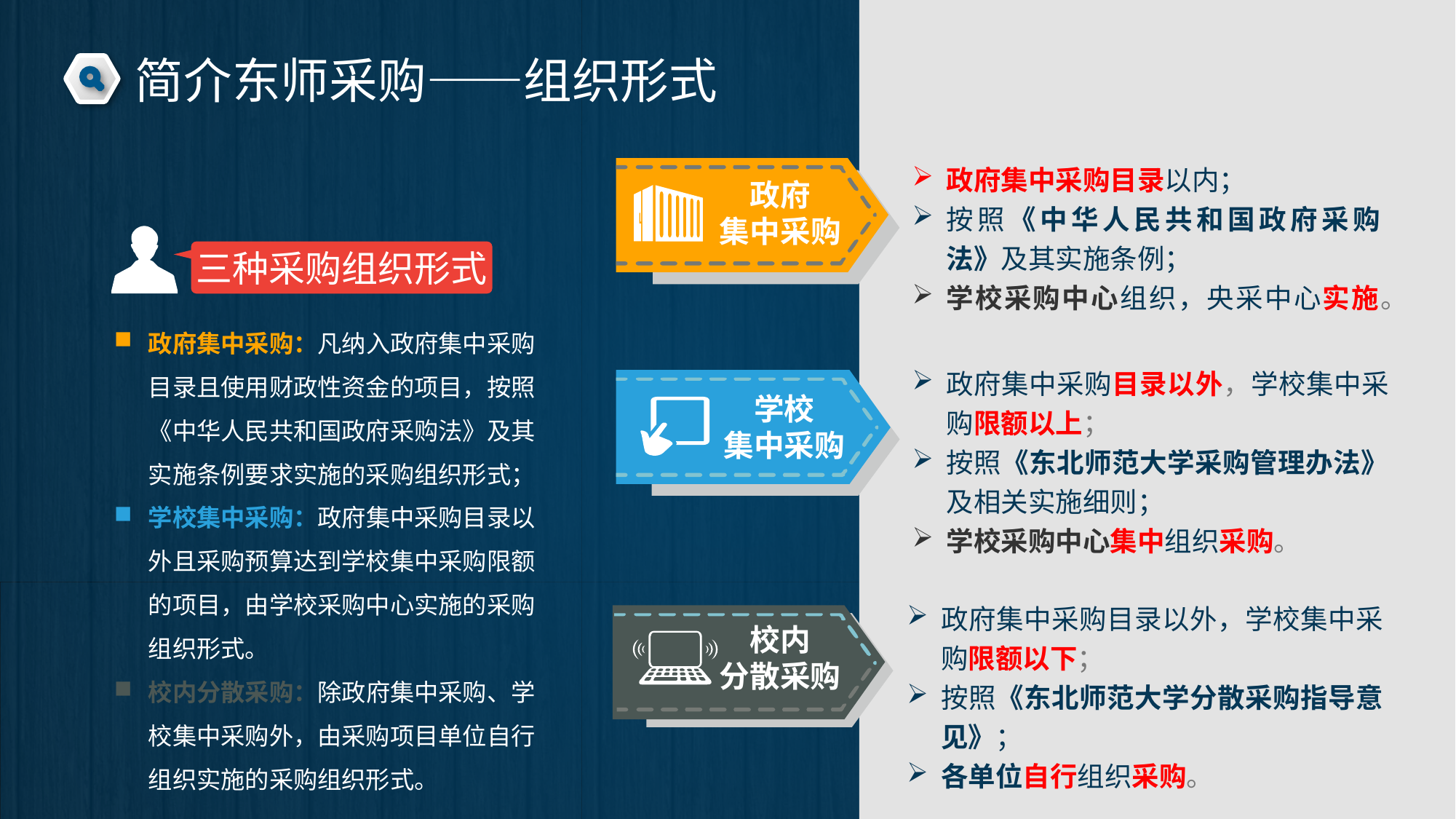

简介东师采购——组织形式

政府集中采购目录以内；
按照《中华人民共和国政府采购法》及其实施条例；
学校采购中心组织，央采中心实施。

政府
集中采购

三种采购组织形式

政府集中采购：凡纳入政府集中采购目录且使用财政性资金的项目，按照《中华人民共和国政府采购法》及其实施条例要求实施的采购组织形式；
学校集中采购：政府集中采购目录以外且采购预算达到学校集中采购限额的项目，由学校采购中心实施的采购组织形式。
校内分散采购：除政府集中采购、学校集中采购外，由采购项目单位自行组织实施的采购组织形式。
政府集中采购目录以外，学校集中采购限额以上；
按照《东北师范大学采购管理办法》及相关实施细则；
学校采购中心集中组织采购。

学校
集中采购

政府集中采购目录以外，学校集中采购限额以下；
按照《东北师范大学分散采购指导意见》；
各单位自行组织采购。

校内
分散采购